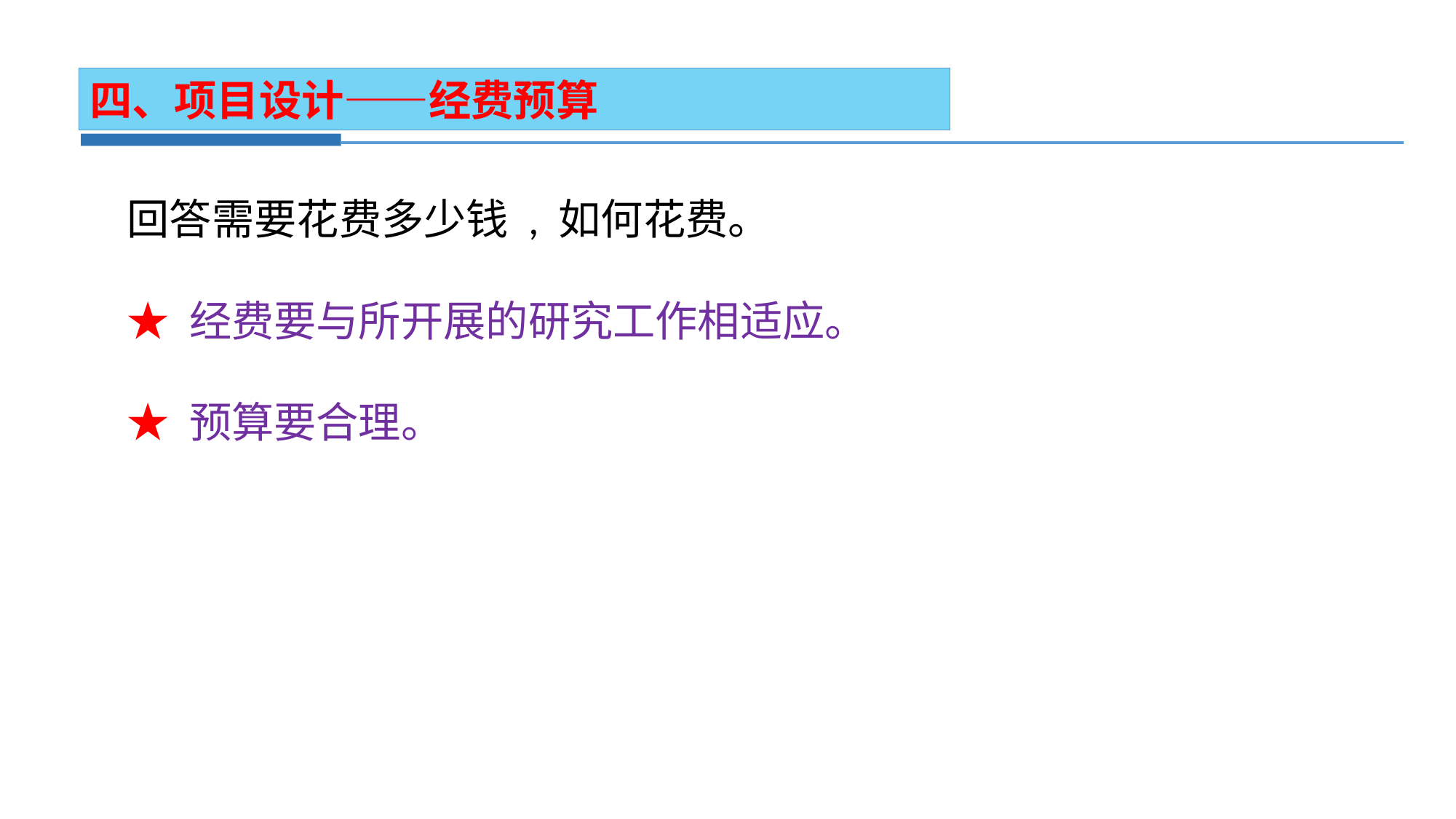

四、项目设计——经费预算

回答需要花费多少钱 , 如何花费。

★ 经费要与所开展的研究工作相适应。

★ 预算要合理。